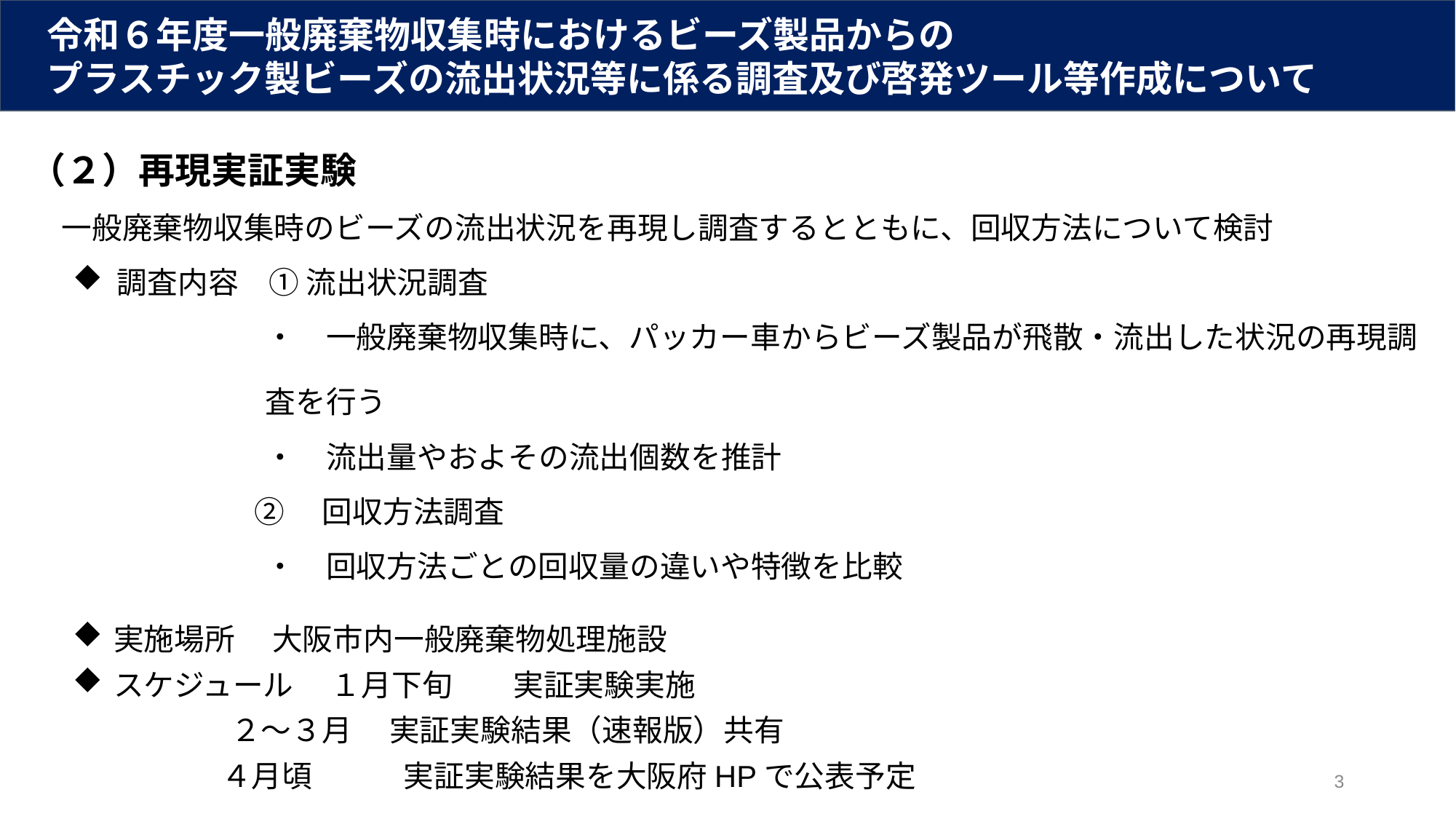

令和６年度一般廃棄物収集時におけるビーズ製品からの
　プラスチック製ビーズの流出状況等に係る調査及び啓発ツール等作成について
（２）再現実証実験
一般廃棄物収集時のビーズの流出状況を再現し調査するとともに、回収方法について検討
 調査内容　① 流出状況調査
・　一般廃棄物収集時に、パッカー車からビーズ製品が飛散・流出した状況の再現調査を行う
・　流出量やおよその流出個数を推計
②　回収方法調査
・　回収方法ごとの回収量の違いや特徴を比較
実施場所　 大阪市内一般廃棄物処理施設
スケジュール 　１月下旬　　実証実験実施
　                   ２～３月 　実証実験結果（速報版）共有
                     ４月頃　　　実証実験結果を大阪府HPで公表予定
3